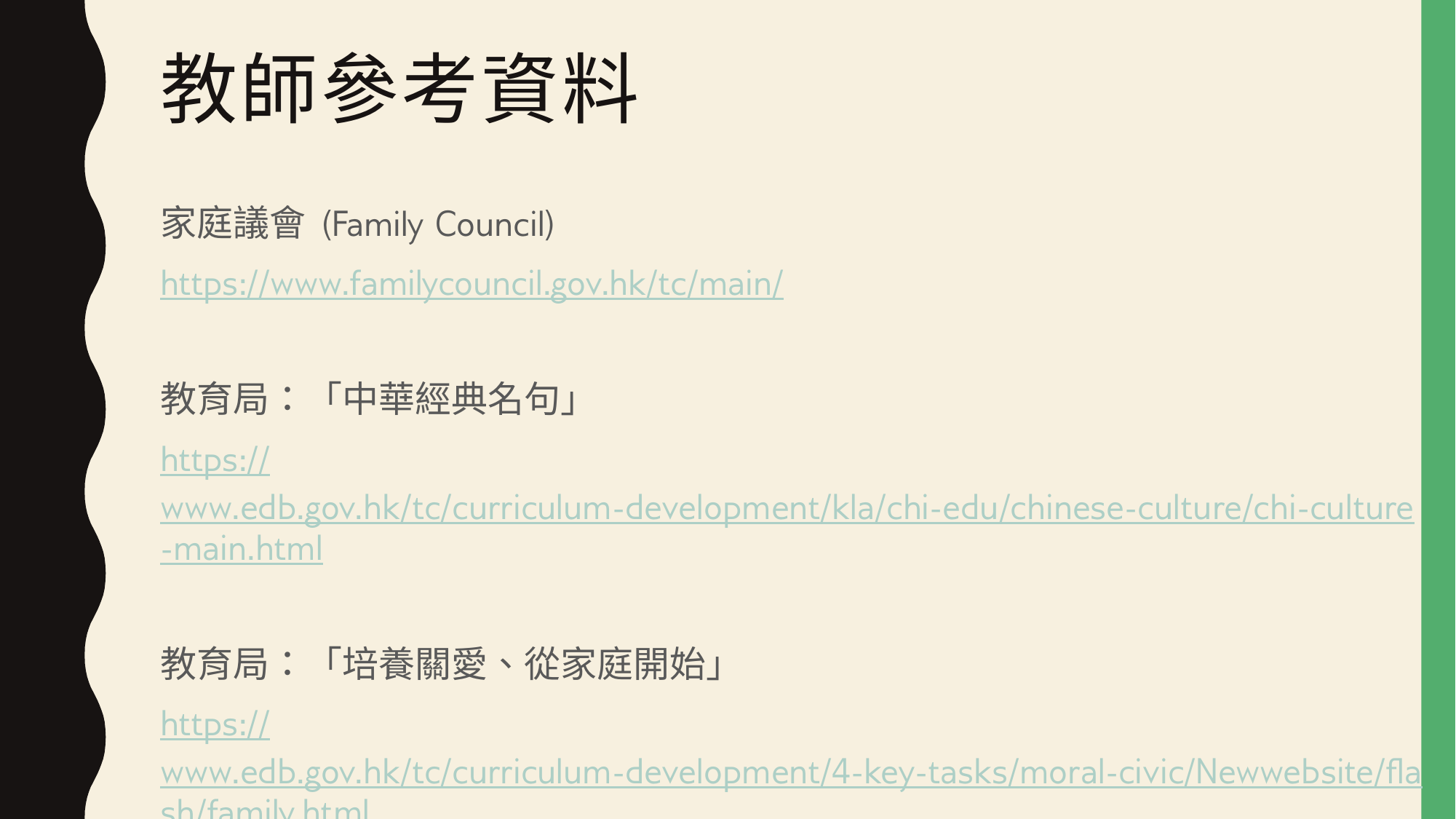

# 教師參考資料
家庭議會 (Family Council)
https://www.familycouncil.gov.hk/tc/main/

教育局：「中華經典名句」
https://www.edb.gov.hk/tc/curriculum-development/kla/chi-edu/chinese-culture/chi-culture-main.html

教育局：「培養關愛、從家庭開始」
https://www.edb.gov.hk/tc/curriculum-development/4-key-tasks/moral-civic/Newwebsite/flash/family.html